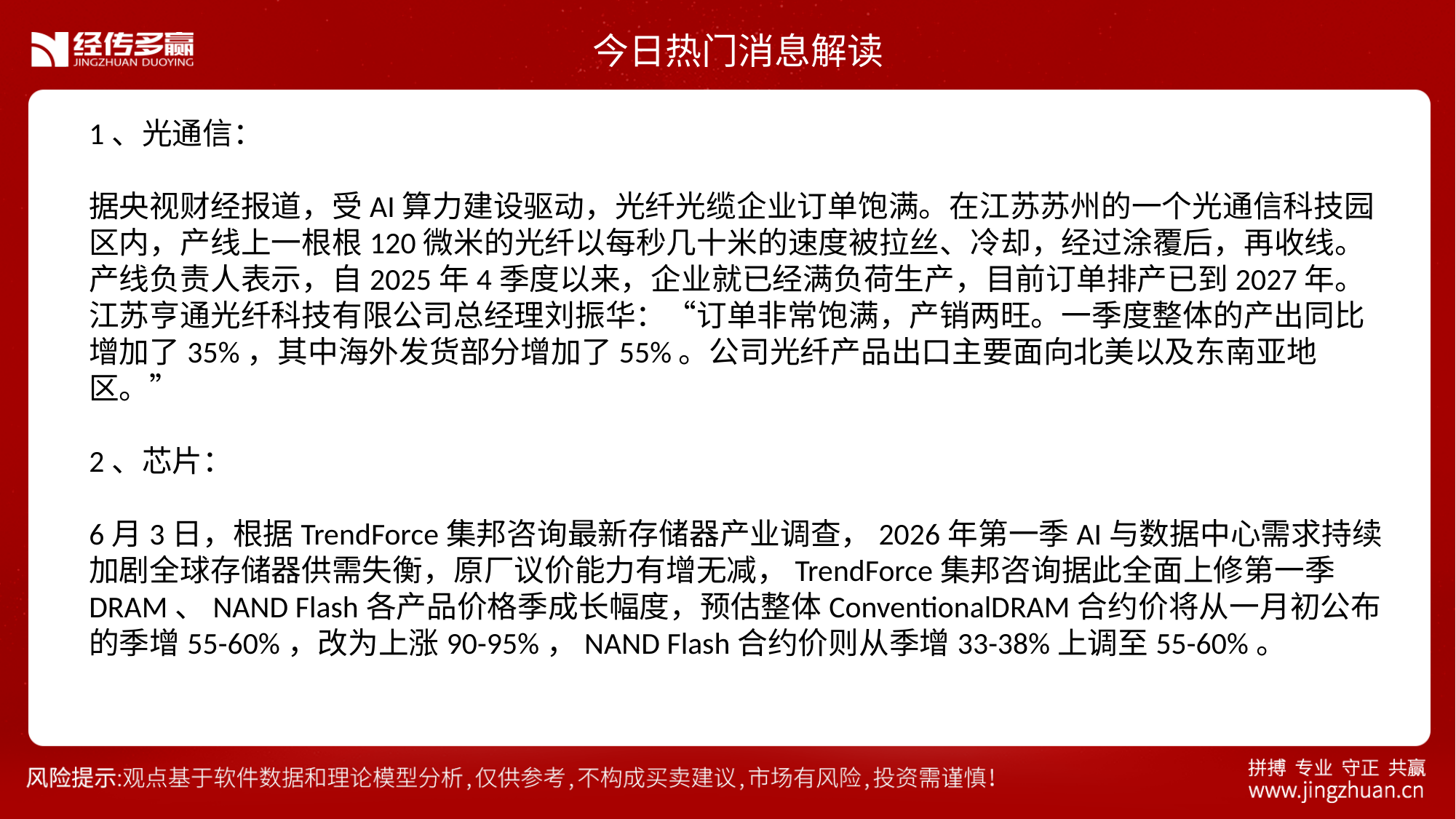

今日热门消息解读
1、光通信：

据央视财经报道，受AI算力建设驱动，光纤光缆企业订单饱满。在江苏苏州的一个光通信科技园区内，产线上一根根120微米的光纤以每秒几十米的速度被拉丝、冷却，经过涂覆后，再收线。产线负责人表示，自2025年4季度以来，企业就已经满负荷生产，目前订单排产已到2027年。江苏亨通光纤科技有限公司总经理刘振华：“订单非常饱满，产销两旺。一季度整体的产出同比增加了35%，其中海外发货部分增加了55%。公司光纤产品出口主要面向北美以及东南亚地区。”

2、芯片：

6月3日，根据TrendForce集邦咨询最新存储器产业调查，2026年第一季AI与数据中心需求持续加剧全球存储器供需失衡，原厂议价能力有增无减，TrendForce集邦咨询据此全面上修第一季DRAM、NAND Flash各产品价格季成长幅度，预估整体ConventionalDRAM合约价将从一月初公布的季增55-60%，改为上涨90-95%，NAND Flash合约价则从季增33-38%上调至55-60%。